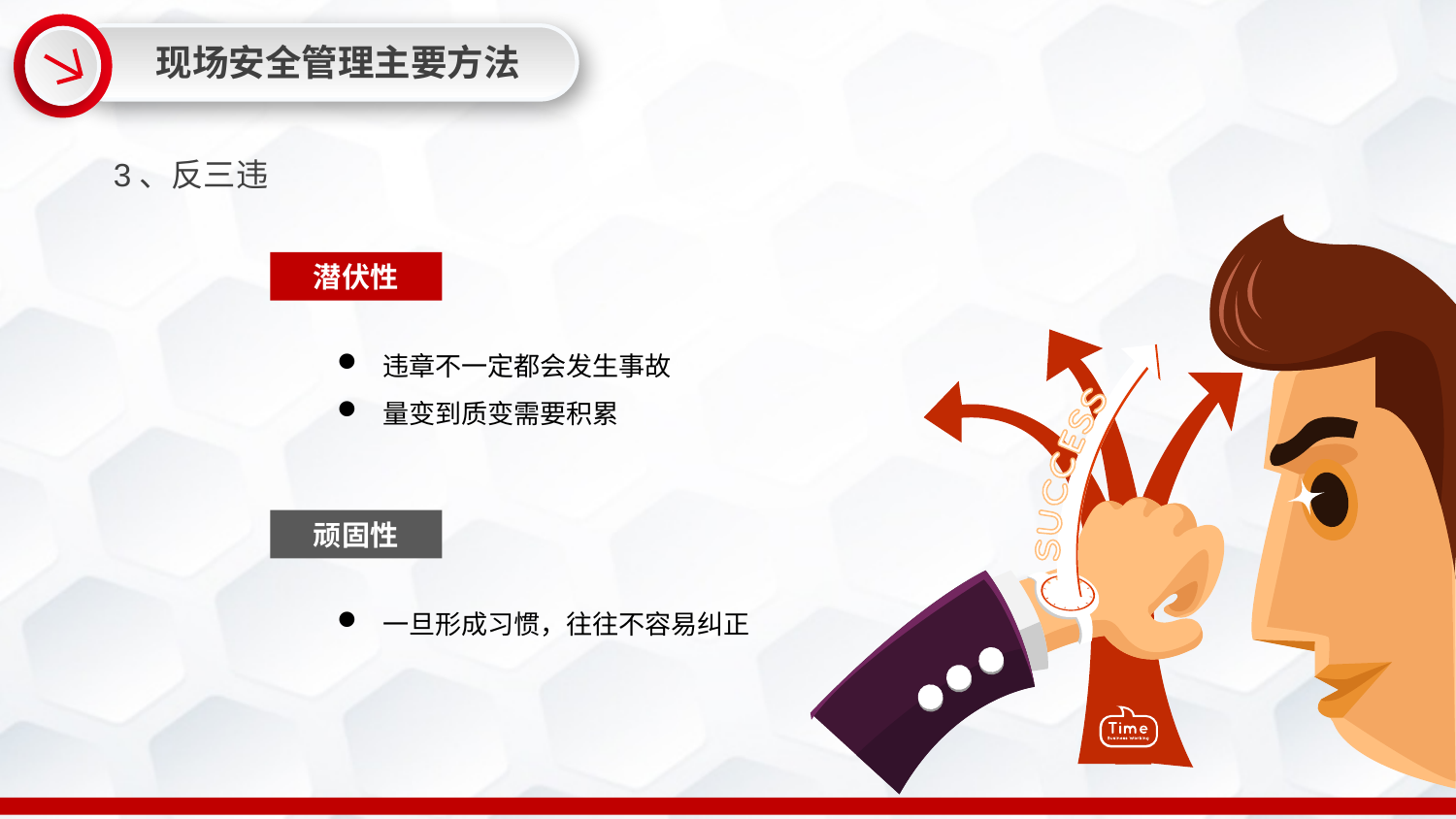

现场安全管理主要方法
3、反三违

潜伏性
违章不一定都会发生事故
量变到质变需要积累
顽固性
一旦形成习惯，往往不容易纠正